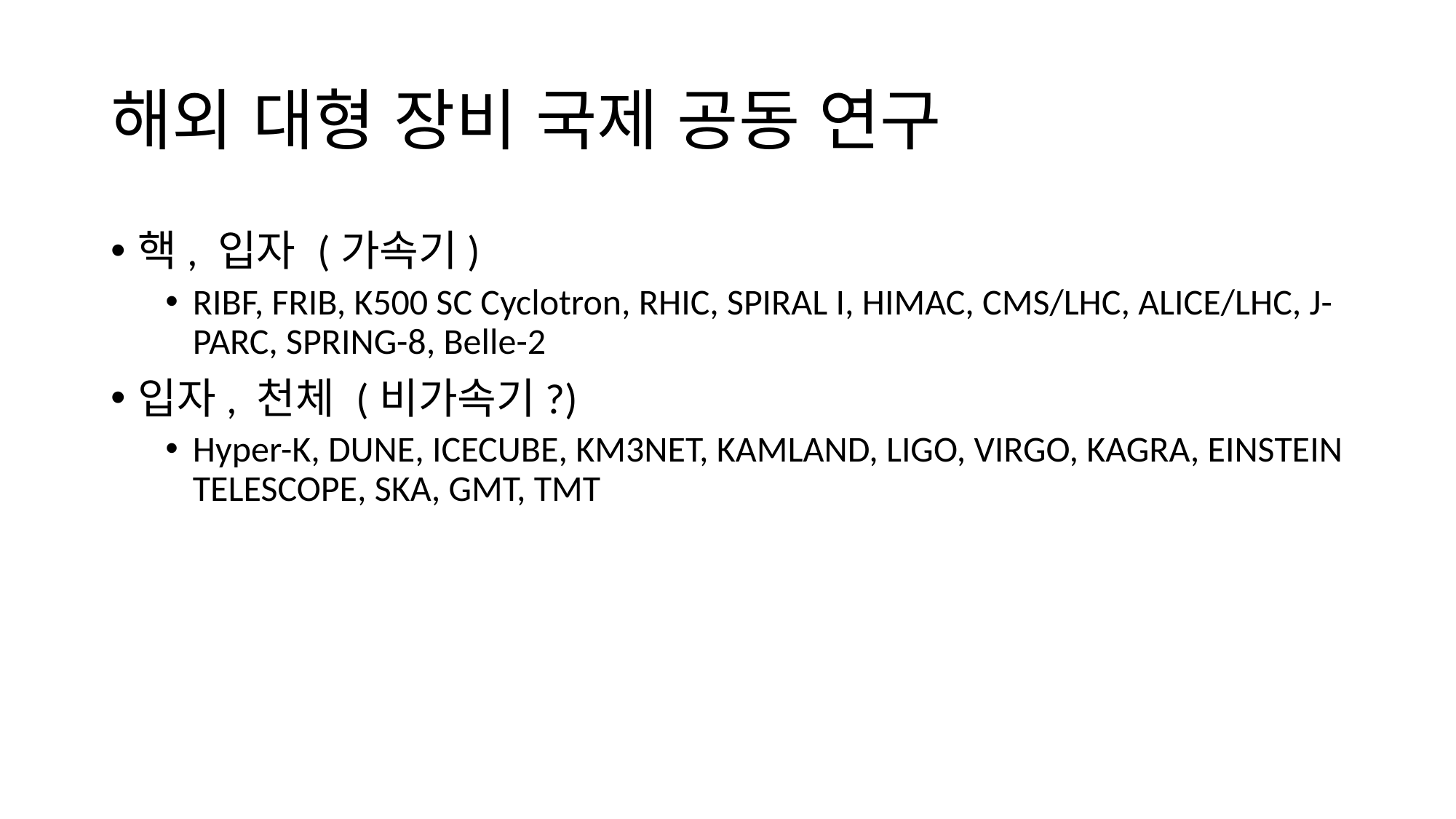

# 해외 대형 장비 국제 공동 연구
핵, 입자 (가속기)
RIBF, FRIB, K500 SC Cyclotron, RHIC, SPIRAL I, HIMAC, CMS/LHC, ALICE/LHC, J-PARC, SPRING-8, Belle-2
입자, 천체 (비가속기?)
Hyper-K, DUNE, ICECUBE, KM3NET, KAMLAND, LIGO, VIRGO, KAGRA, EINSTEIN TELESCOPE, SKA, GMT, TMT